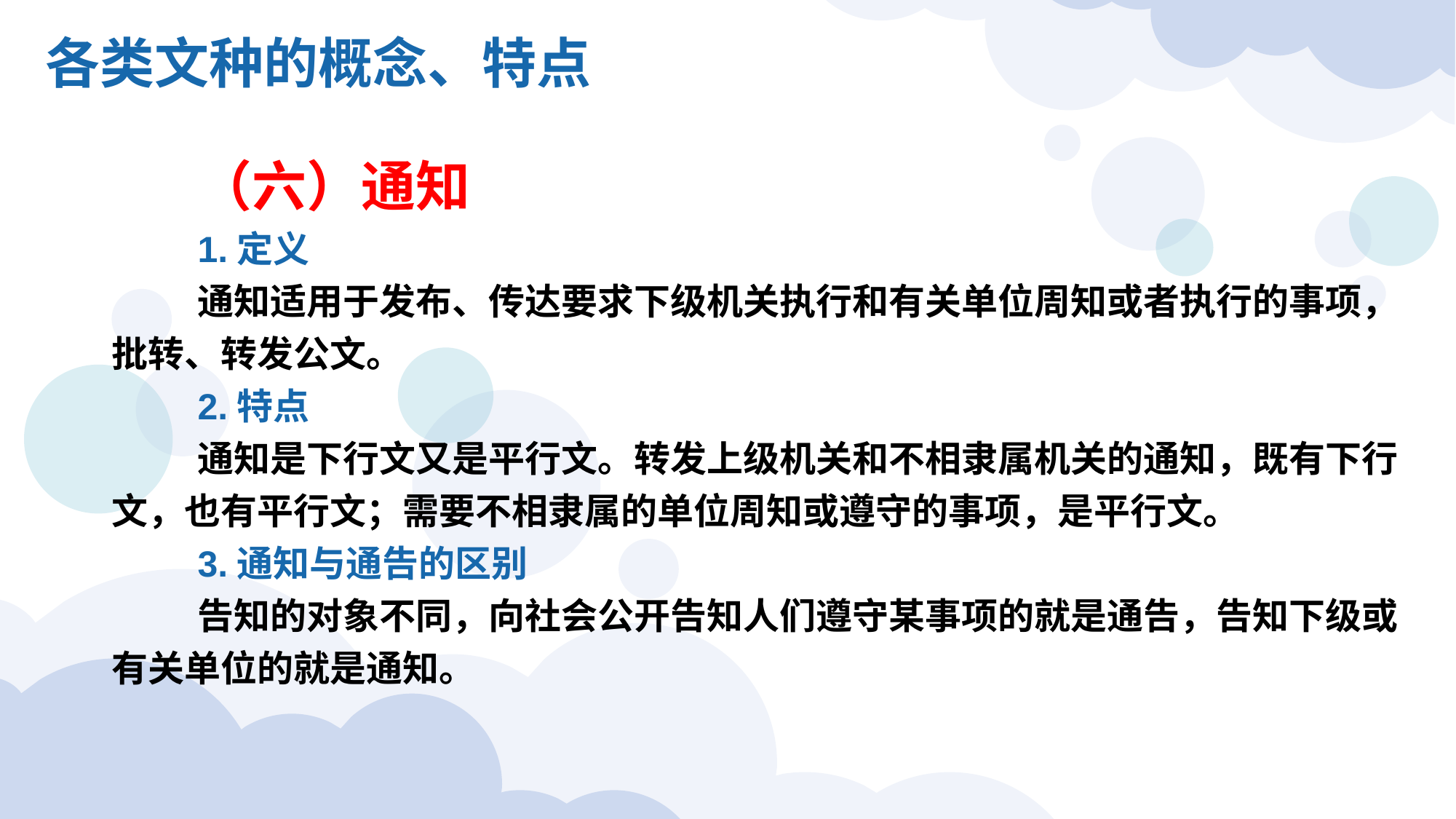

各类文种的概念、特点
（六）通知
1.定义
通知适用于发布、传达要求下级机关执行和有关单位周知或者执行的事项，批转、转发公文。
2.特点
通知是下行文又是平行文。转发上级机关和不相隶属机关的通知，既有下行文，也有平行文；需要不相隶属的单位周知或遵守的事项，是平行文。
3.通知与通告的区别
告知的对象不同，向社会公开告知人们遵守某事项的就是通告，告知下级或有关单位的就是通知。